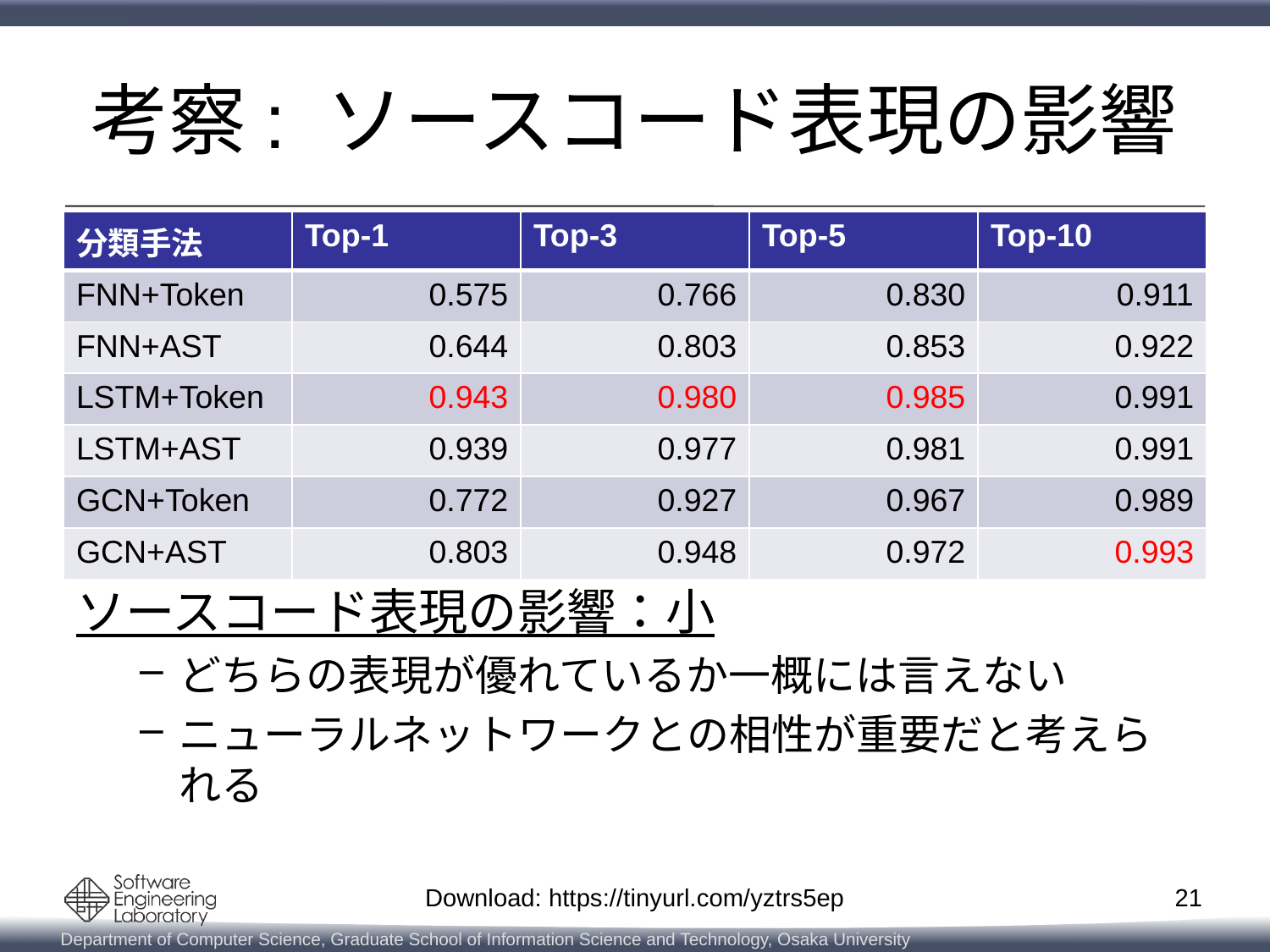

# 考察: ソースコード表現の影響
| 分類手法 | Top-1 | Top-3 | Top-5 | Top-10 |
| --- | --- | --- | --- | --- |
| FNN+Token | 0.575 | 0.766 | 0.830 | 0.911 |
| FNN+AST | 0.644 | 0.803 | 0.853 | 0.922 |
| LSTM+Token | 0.943 | 0.980 | 0.985 | 0.991 |
| LSTM+AST | 0.939 | 0.977 | 0.981 | 0.991 |
| GCN+Token | 0.772 | 0.927 | 0.967 | 0.989 |
| GCN+AST | 0.803 | 0.948 | 0.972 | 0.993 |
ソースコード表現の影響：小
どちらの表現が優れているか一概には言えない
ニューラルネットワークとの相性が重要だと考えられる
21
Download: https://tinyurl.com/yztrs5ep